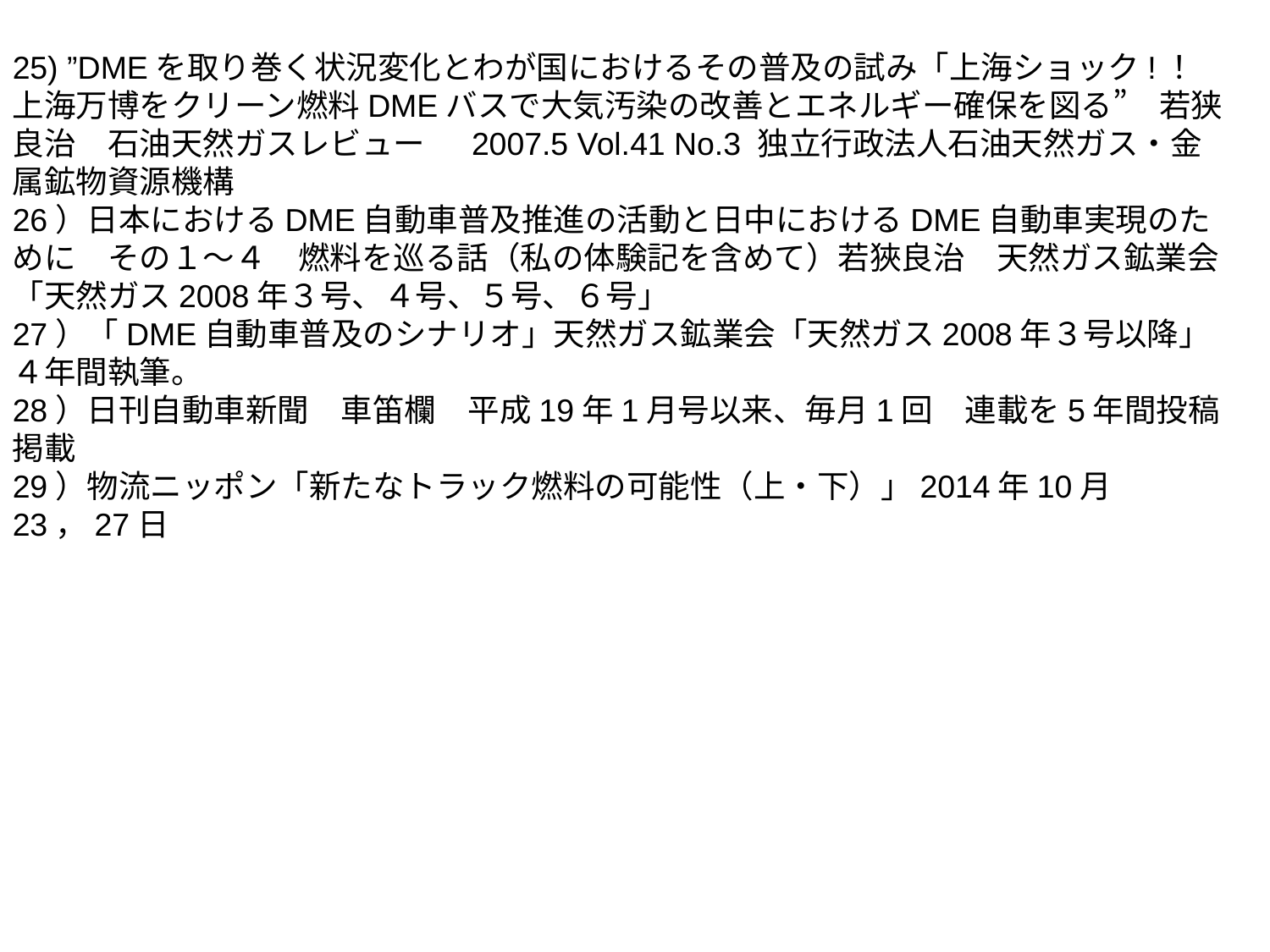

25) ”DMEを取り巻く状況変化とわが国におけるその普及の試み「上海ショック!！上海万博をクリーン燃料DMEバスで大気汚染の改善とエネルギー確保を図る”　若狭良治　石油天然ガスレビュー　 2007.5 Vol.41 No.3 独立行政法人石油天然ガス・金属鉱物資源機構
26）日本におけるDME自動車普及推進の活動と日中におけるDME自動車実現のために　その１～４　燃料を巡る話（私の体験記を含めて）若狹良治　天然ガス鉱業会「天然ガス2008年３号、４号、５号、６号」
27）「DME自動車普及のシナリオ」天然ガス鉱業会「天然ガス2008年３号以降」４年間執筆。
28）日刊自動車新聞　車笛欄　平成19年1月号以来、毎月1回　連載を5年間投稿掲載
29）物流ニッポン「新たなトラック燃料の可能性（上・下）」2014年10月23，27日